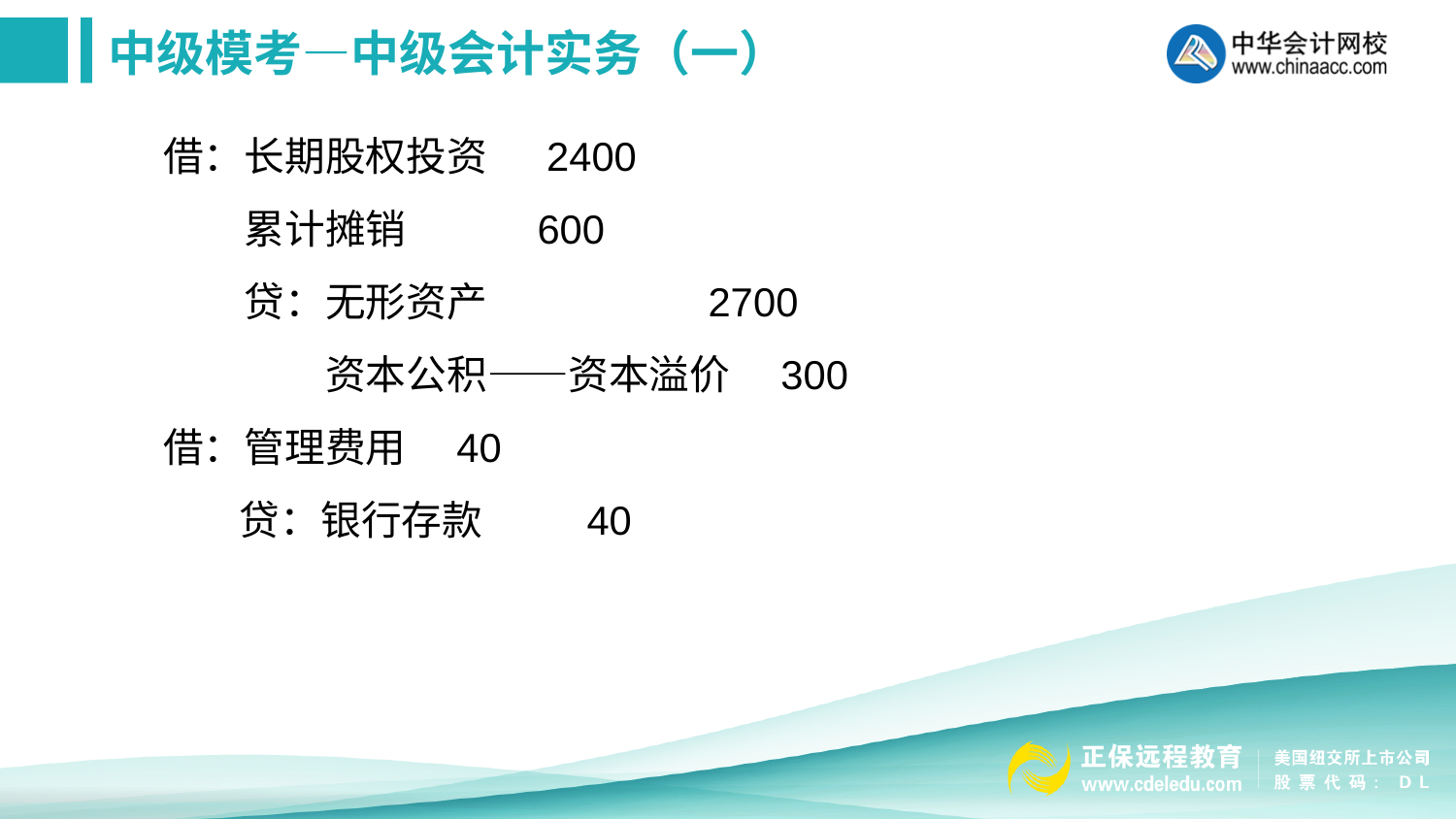

借：长期股权投资　 2400
　　累计摊销　         600
　　贷：无形资产　                   2700
　　　　资本公积——资本溢价　300
借：管理费用　40
　    贷：银行存款      　40